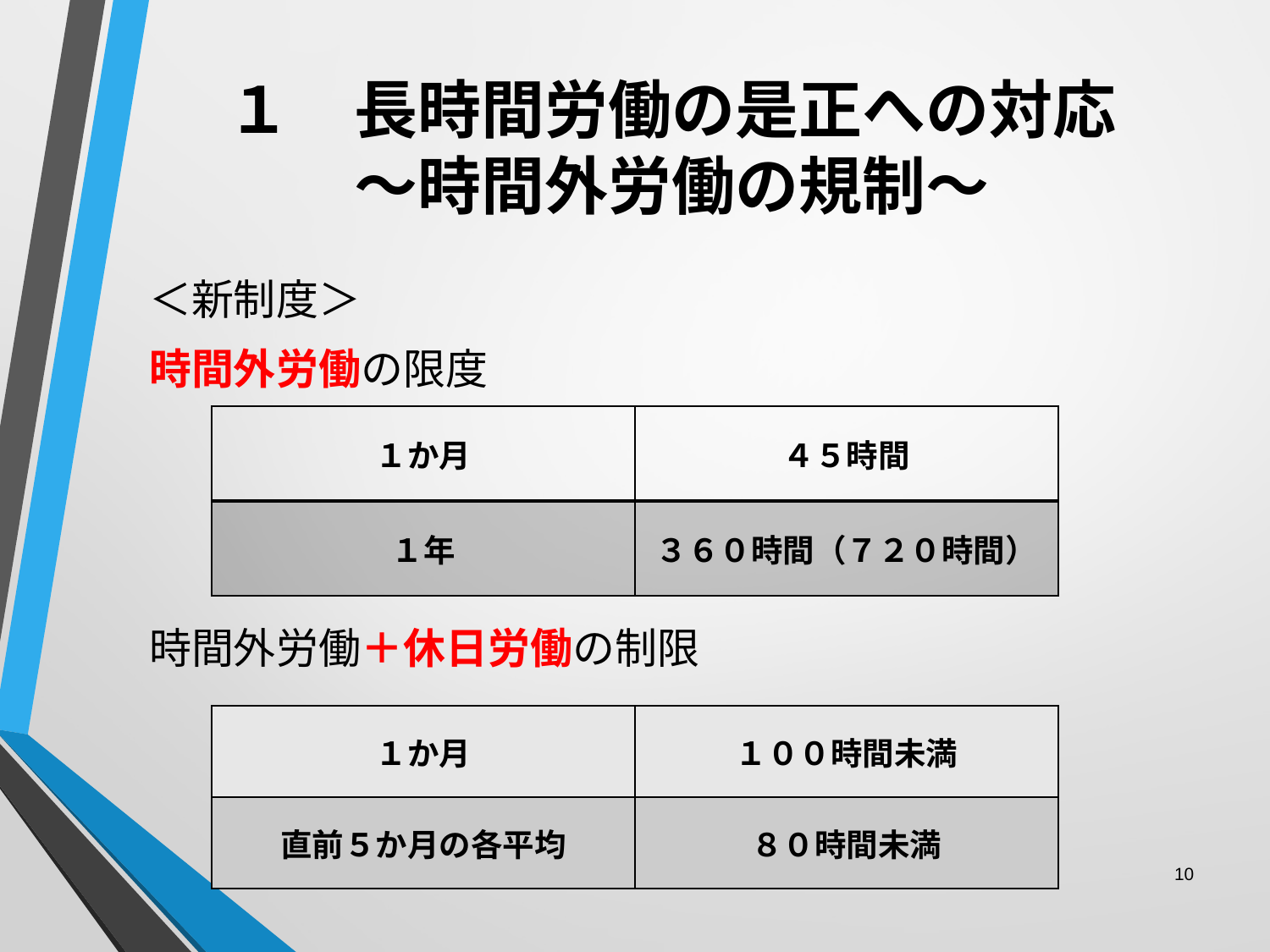

# １　長時間労働の是正への対応 ～時間外労働の規制～
＜新制度＞
時間外労働の限度

時間外労働＋休日労働の制限

| １か月 | ４５時間 |
| --- | --- |
| １年 | ３６０時間（７２０時間） |
| １か月 | １００時間未満 |
| --- | --- |
| 直前５か月の各平均 | ８０時間未満 |
10